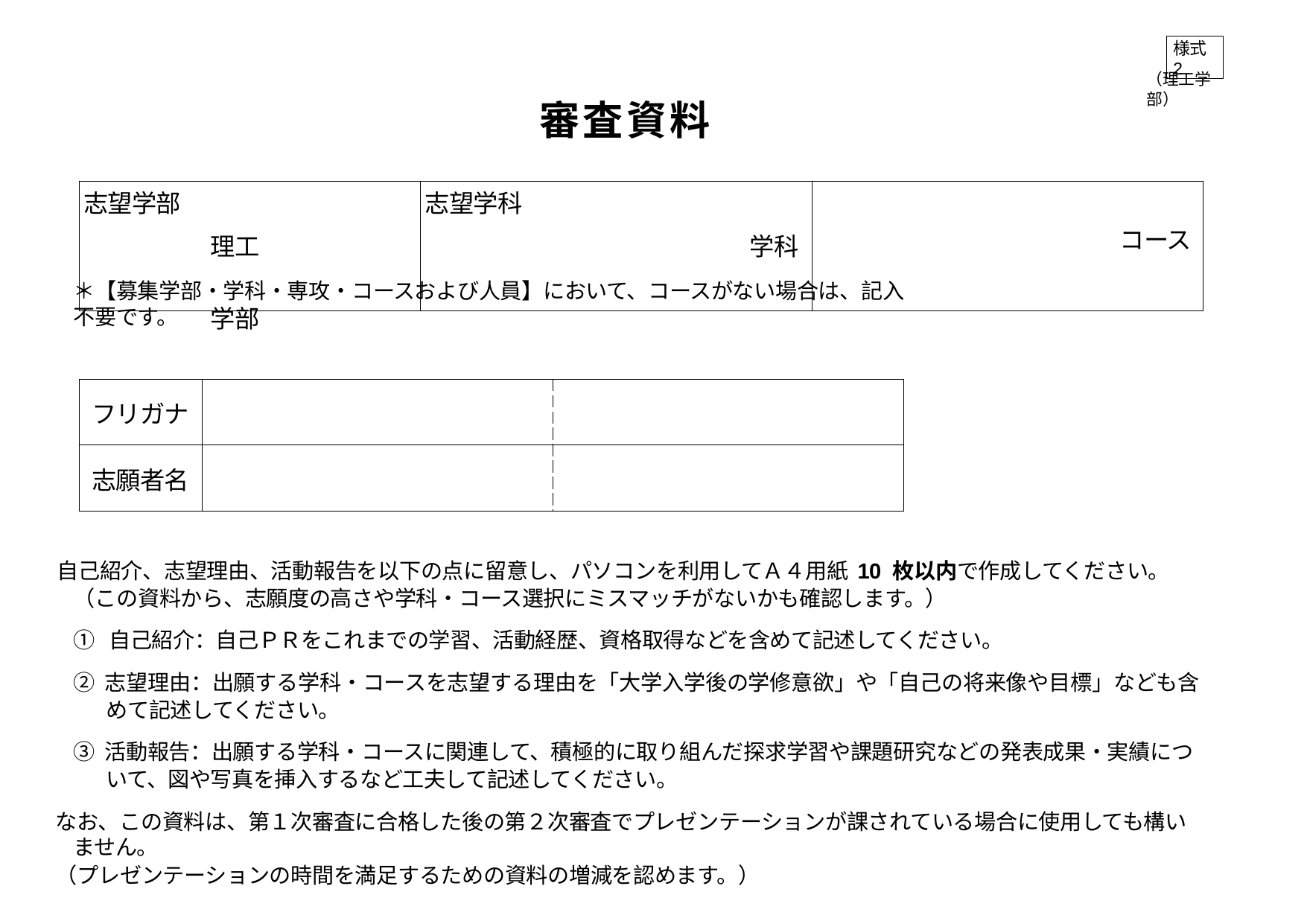

様式 2
（理工学部）
# 審 査 資 料
| 志望学部 理工 学部 | 志望学科 学科 | コース |
| --- | --- | --- |
＊【募集学部・学科・専攻・コースおよび人員】において、コースがない場合は、記入 不要です。
| フリガナ |  |  |
| --- | --- | --- |
| 志願者名 |  |  |
自己紹介、志望理由、活動報告を以下の点に留意し、パソコンを利用してＡ４用紙 10 枚以内で作成してください。
（この資料から、志願度の高さや学科・コース選択にミスマッチがないかも確認します。）
①  自己紹介：自己ＰＲをこれまでの学習、活動経歴、資格取得などを含めて記述してください。
② 志望理由：出願する学科・コースを志望する理由を「大学入学後の学修意欲」や「自己の将来像や目標」なども含めて記述してください。
③ 活動報告：出願する学科・コースに関連して、積極的に取り組んだ探求学習や課題研究などの発表成果・実績について、図や写真を挿入するなど工夫して記述してください。
なお、この資料は、第１次審査に合格した後の第２次審査でプレゼンテーションが課されている場合に使用しても構いません。
（プレゼンテーションの時間を満足するための資料の増減を認めます。）